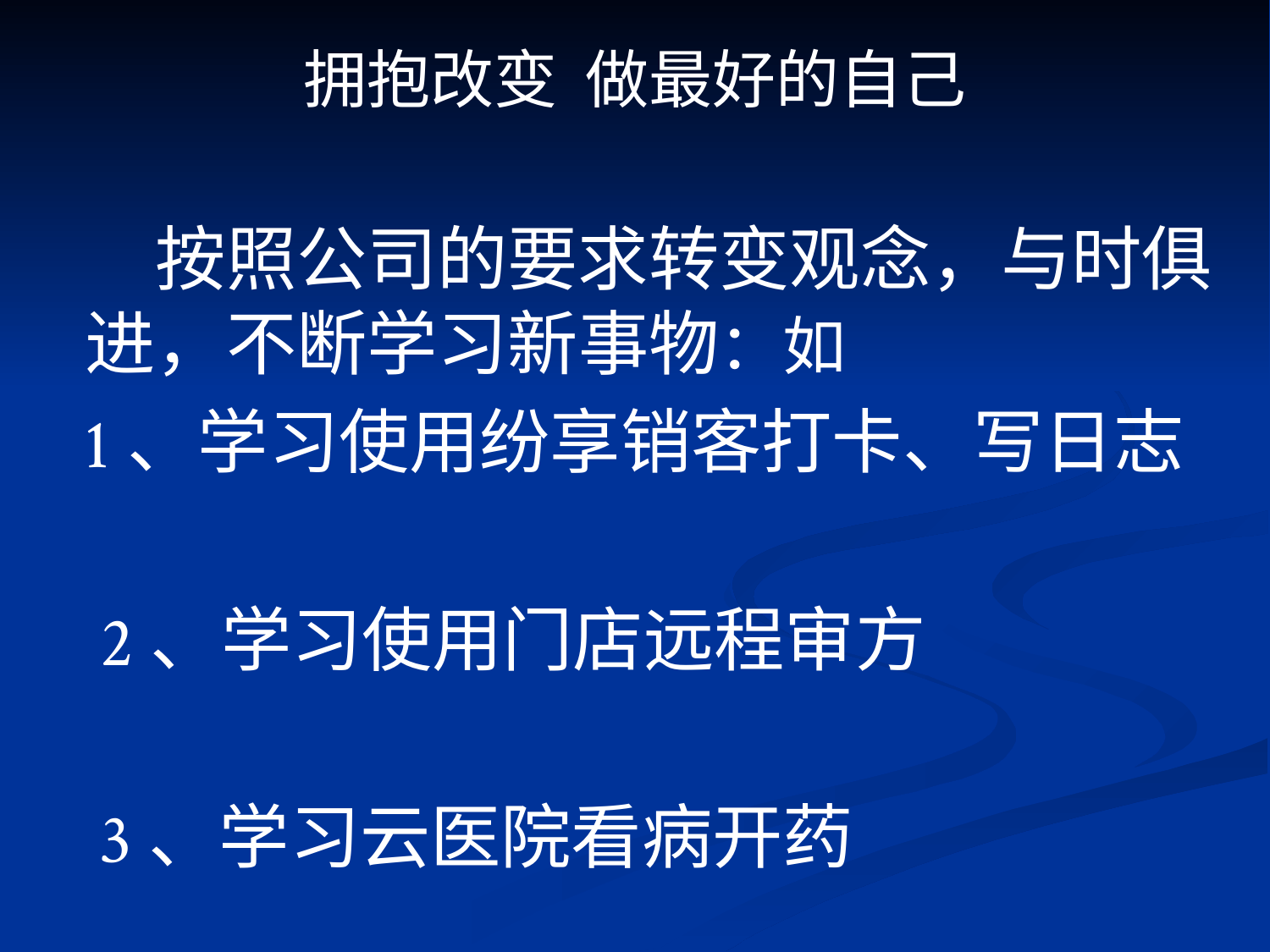

# 拥抱改变  做最好的自己

       按照公司的要求转变观念，与时俱进，不断学习新事物：如
   1、学习使用纷享销客打卡、写日志

    2、学习使用门店远程审方

    3、学习云医院看病开药